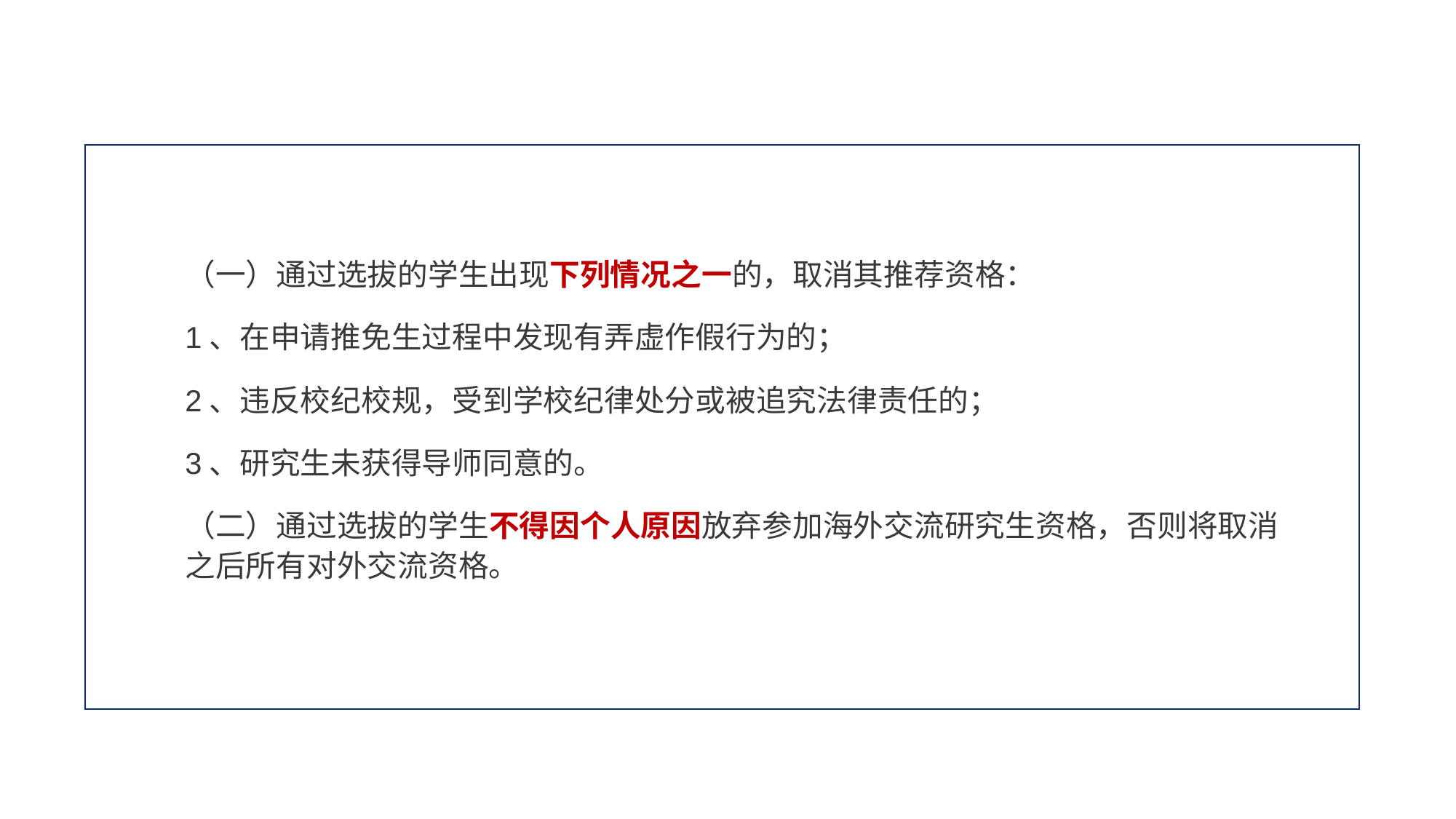

（一）通过选拔的学生出现下列情况之一的，取消其推荐资格：
1、在申请推免生过程中发现有弄虚作假行为的；
2、违反校纪校规，受到学校纪律处分或被追究法律责任的；
3、研究生未获得导师同意的。
（二）通过选拔的学生不得因个人原因放弃参加海外交流研究生资格，否则将取消之后所有对外交流资格。